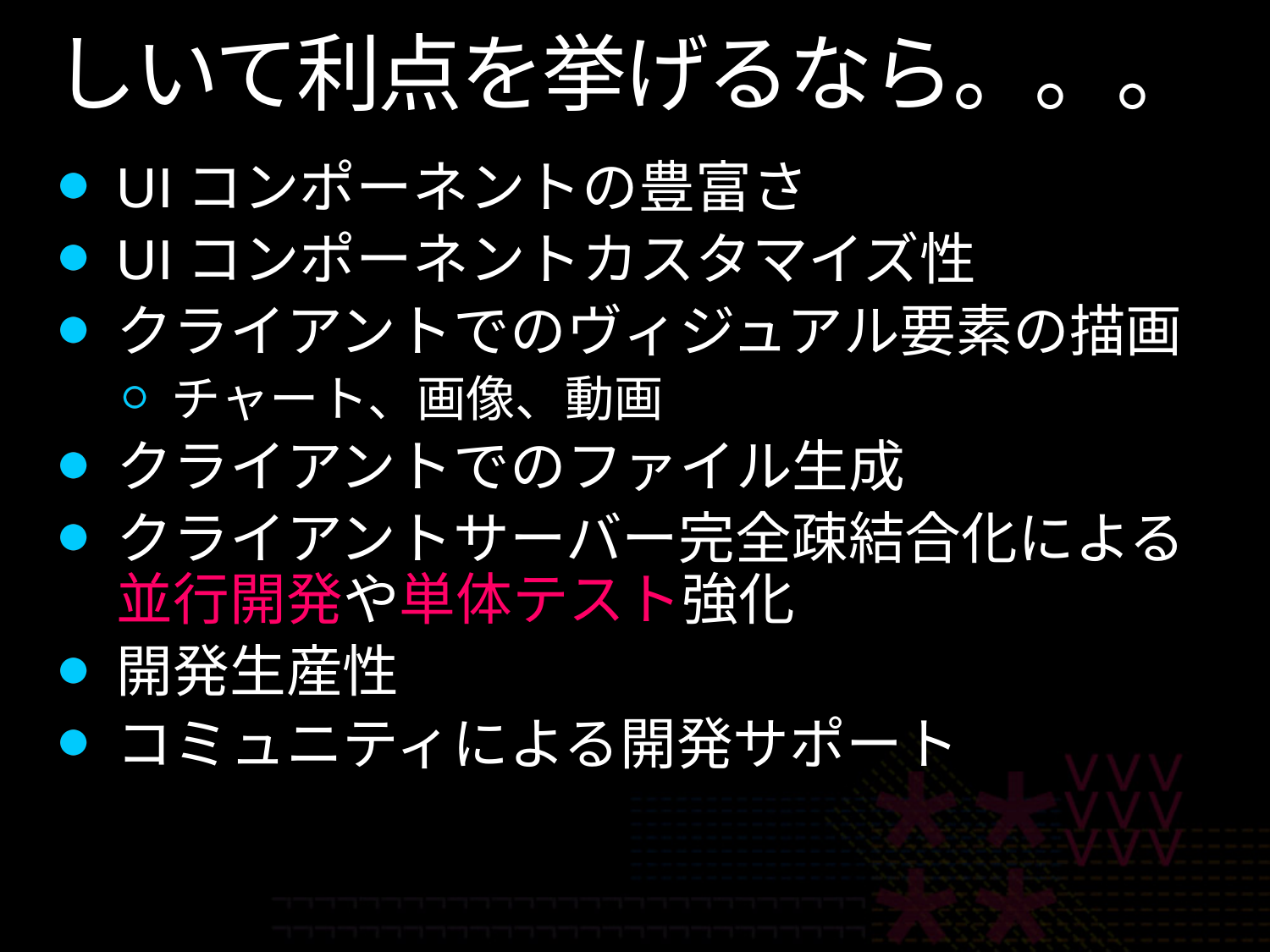

# しいて利点を挙げるなら。。。
UIコンポーネントの豊富さ
UIコンポーネントカスタマイズ性
クライアントでのヴィジュアル要素の描画
チャート、画像、動画
クライアントでのファイル生成
クライアントサーバー完全疎結合化による並行開発や単体テスト強化
開発生産性
コミュニティによる開発サポート